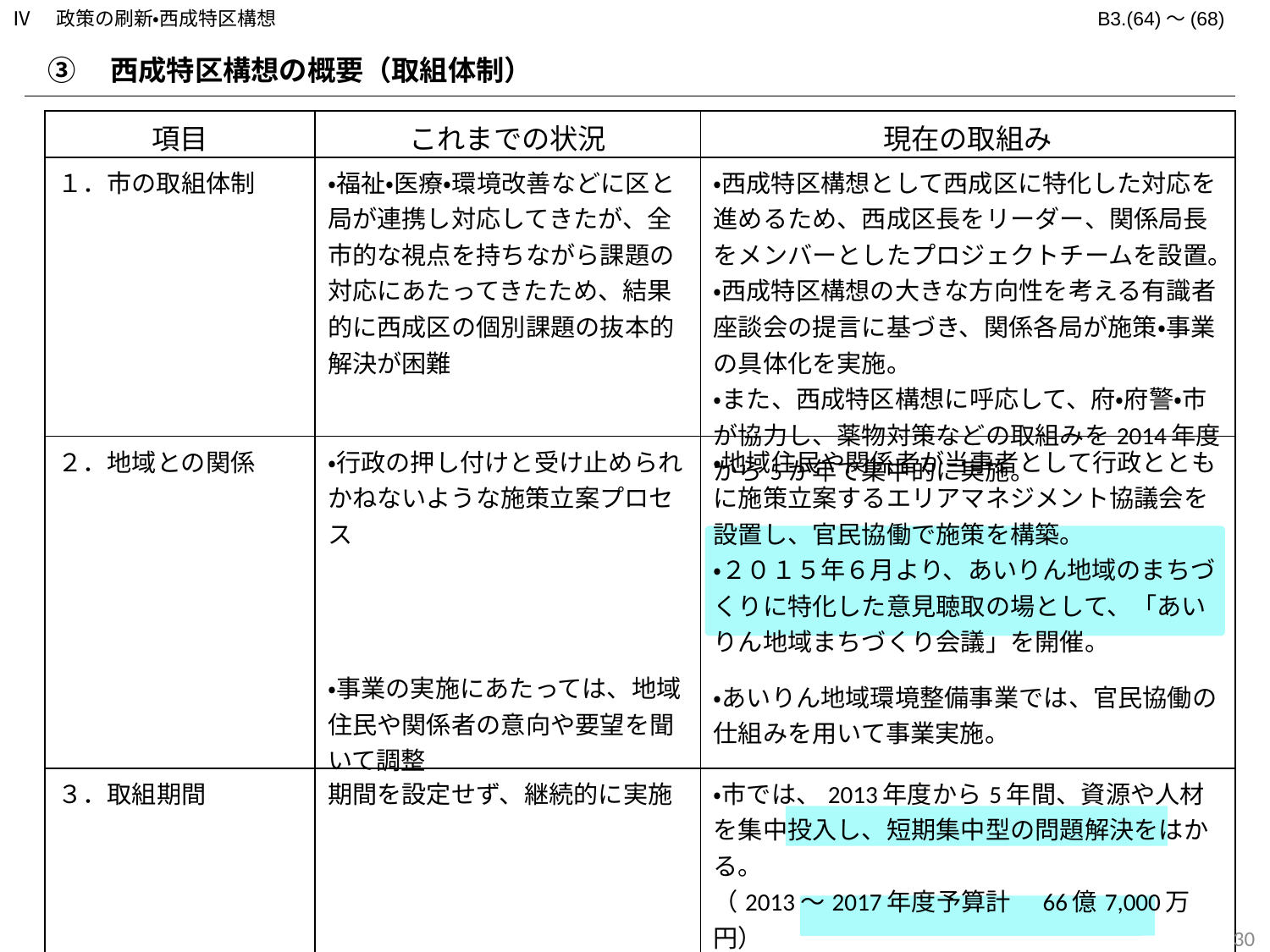

Ⅳ　政策の刷新・西成特区構想
B3.(64)～(68)
③　西成特区構想の概要（取組体制）
| 項目 | これまでの状況 | 現在の取組み |
| --- | --- | --- |
| １．市の取組体制 | ・福祉・医療・環境改善などに区と局が連携し対応してきたが、全市的な視点を持ちながら課題の対応にあたってきたため、結果的に西成区の個別課題の抜本的解決が困難 | ・西成特区構想として西成区に特化した対応を進めるため、西成区長をリーダー、関係局長をメンバーとしたプロジェクトチームを設置。 ・西成特区構想の大きな方向性を考える有識者座談会の提言に基づき、関係各局が施策・事業の具体化を実施。 ・また、西成特区構想に呼応して、府・府警・市が協力し、薬物対策などの取組みを2014年度から5か年で集中的に実施。 |
| ２．地域との関係 | ・行政の押し付けと受け止められかねないような施策立案プロセス ・事業の実施にあたっては、地域住民や関係者の意向や要望を聞いて調整 | ・地域住民や関係者が当事者として行政とともに施策立案するエリアマネジメント協議会を設置し、官民協働で施策を構築。 ・２０１５年６月より、あいりん地域のまちづくりに特化した意見聴取の場として、「あいりん地域まちづくり会議」を開催。 ・あいりん地域環境整備事業では、官民協働の仕組みを用いて事業実施。 |
| ３．取組期間 | 期間を設定せず、継続的に実施 | ・市では、2013年度から5年間、資源や人材を集中投入し、短期集中型の問題解決をはかる。 （2013～2017年度予算計　66億7,000万円） ・府・府警も、2014～2018年度の5年間で集中的に取組む。 （2014～2018年度予算計　4億9,500万円） |

30